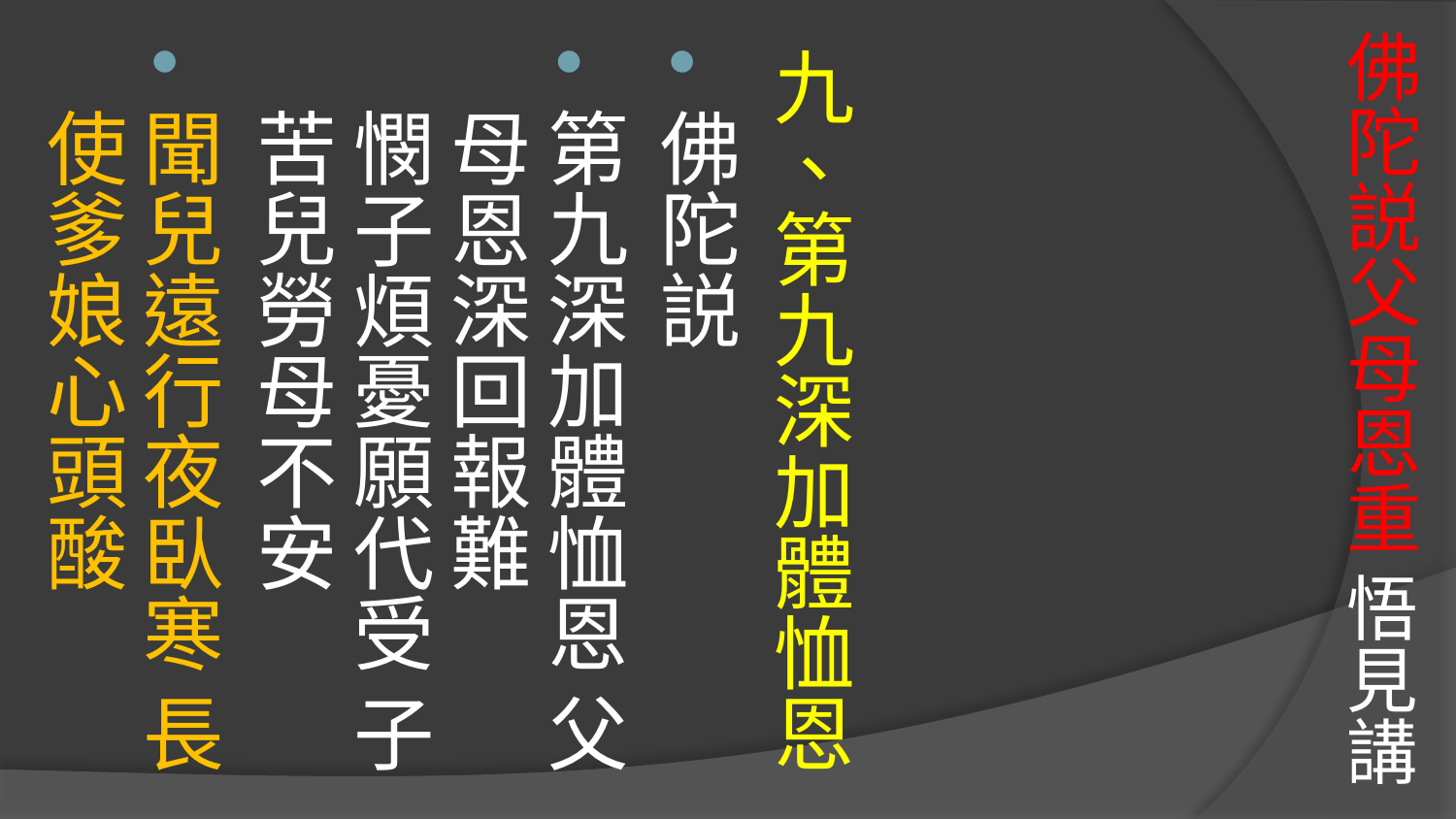

# 佛陀説父母恩重 悟見講
九、第九深加體恤恩
佛陀説
第九深加體恤恩 父母恩深回報難
憫子煩憂願代受 子苦兒勞母不安
聞兒遠行夜臥寒 長使爹娘心頭酸